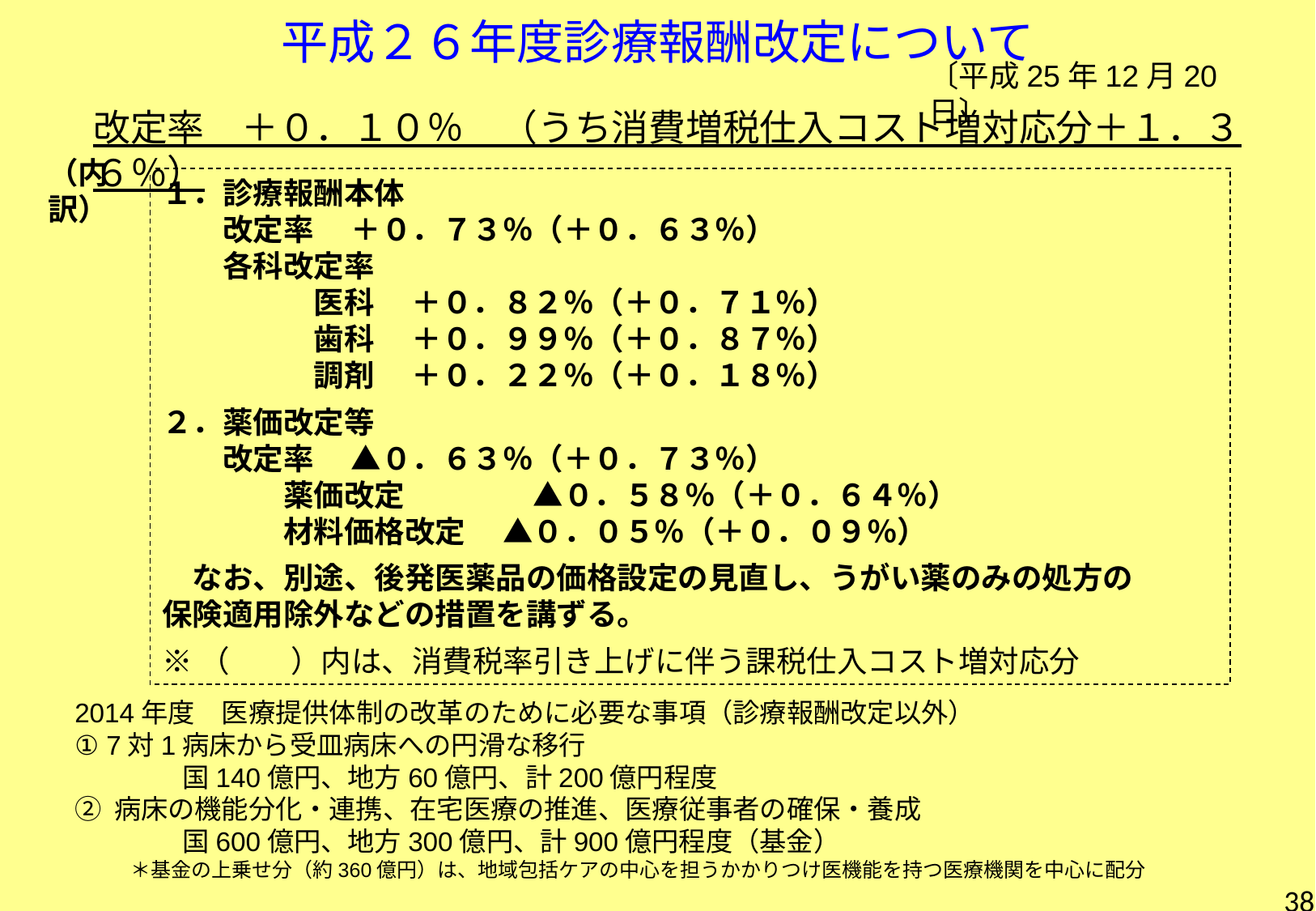

平成２６年度診療報酬改定について
〔平成25年12月20日〕
改定率　＋０．１０％　（うち消費増税仕入コスト増対応分＋１．３６％）
（内訳）
１．診療報酬本体
　　改定率 　＋０．７３％（＋０．６３％）
　　各科改定率
　　　　　医科 　＋０．８２％（＋０．７１％）
　　　　　歯科 　＋０．９９％（＋０．８７％）
　　　　　調剤 　＋０．２２％（＋０．１８％）
２．薬価改定等
　　改定率 　▲０．６３％（＋０．７３％）
　　　　薬価改定 　　　　▲０．５８％（＋０．６４％）
　　　　材料価格改定 　▲０．０５％（＋０．０９％）
　なお、別途、後発医薬品の価格設定の見直し、うがい薬のみの処方の
保険適用除外などの措置を講ずる。
※（　　）内は、消費税率引き上げに伴う課税仕入コスト増対応分
2014年度　医療提供体制の改革のために必要な事項（診療報酬改定以外）
① 7対1病床から受皿病床への円滑な移行
　　　　国140億円、地方60億円、計200億円程度
② 病床の機能分化・連携、在宅医療の推進、医療従事者の確保・養成
　　　　国600億円、地方300億円、計900億円程度（基金）
＊基金の上乗せ分（約360億円）は、地域包括ケアの中心を担うかかりつけ医機能を持つ医療機関を中心に配分
38